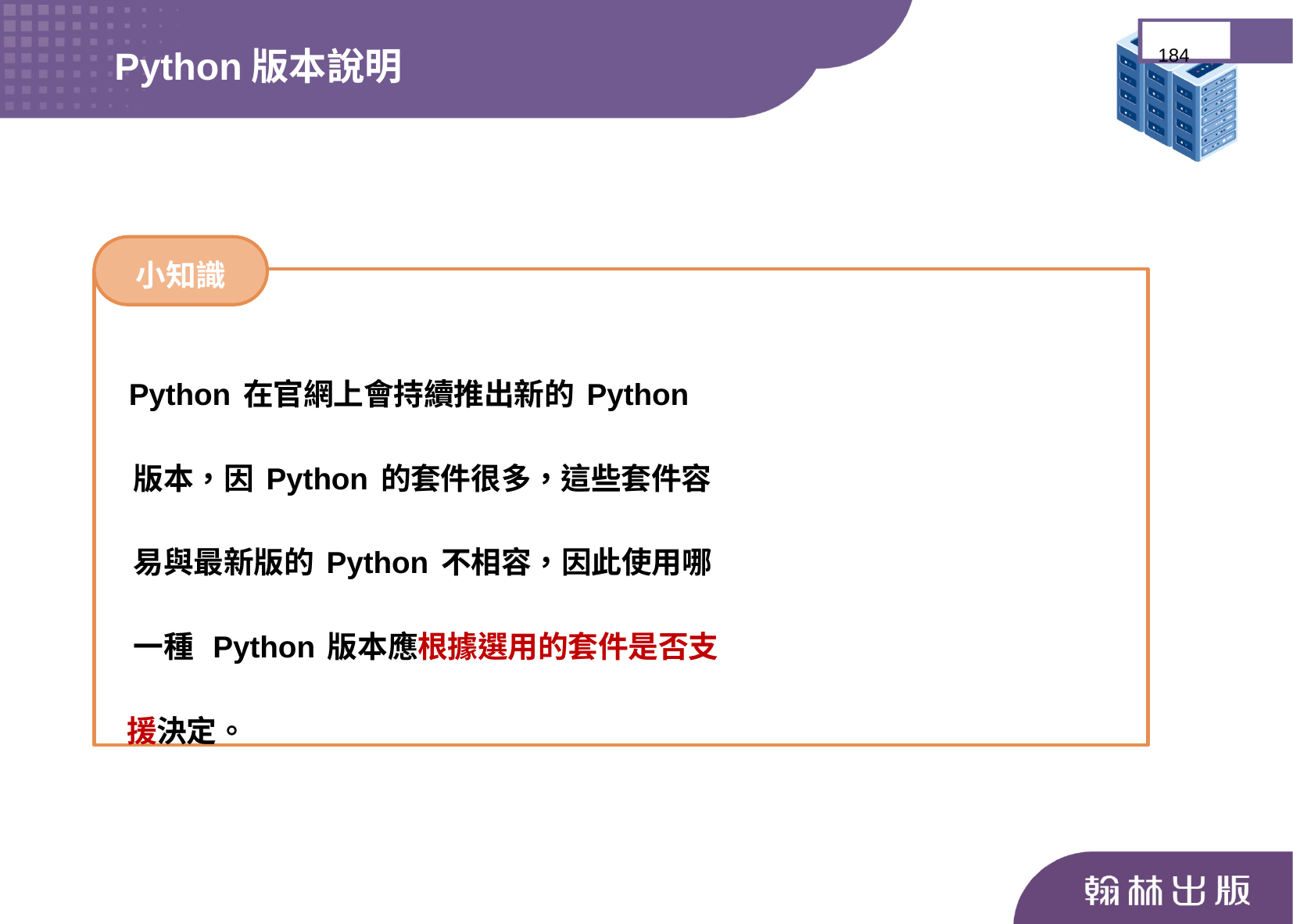

Python版本說明
184
小知識

     Python在官網上會持續推出新的Python
     版本，因Python的套件很多，這些套件容
     易與最新版的Python不相容，因此使用哪
     一種 Python版本應根據選用的套件是否支
    援決定。